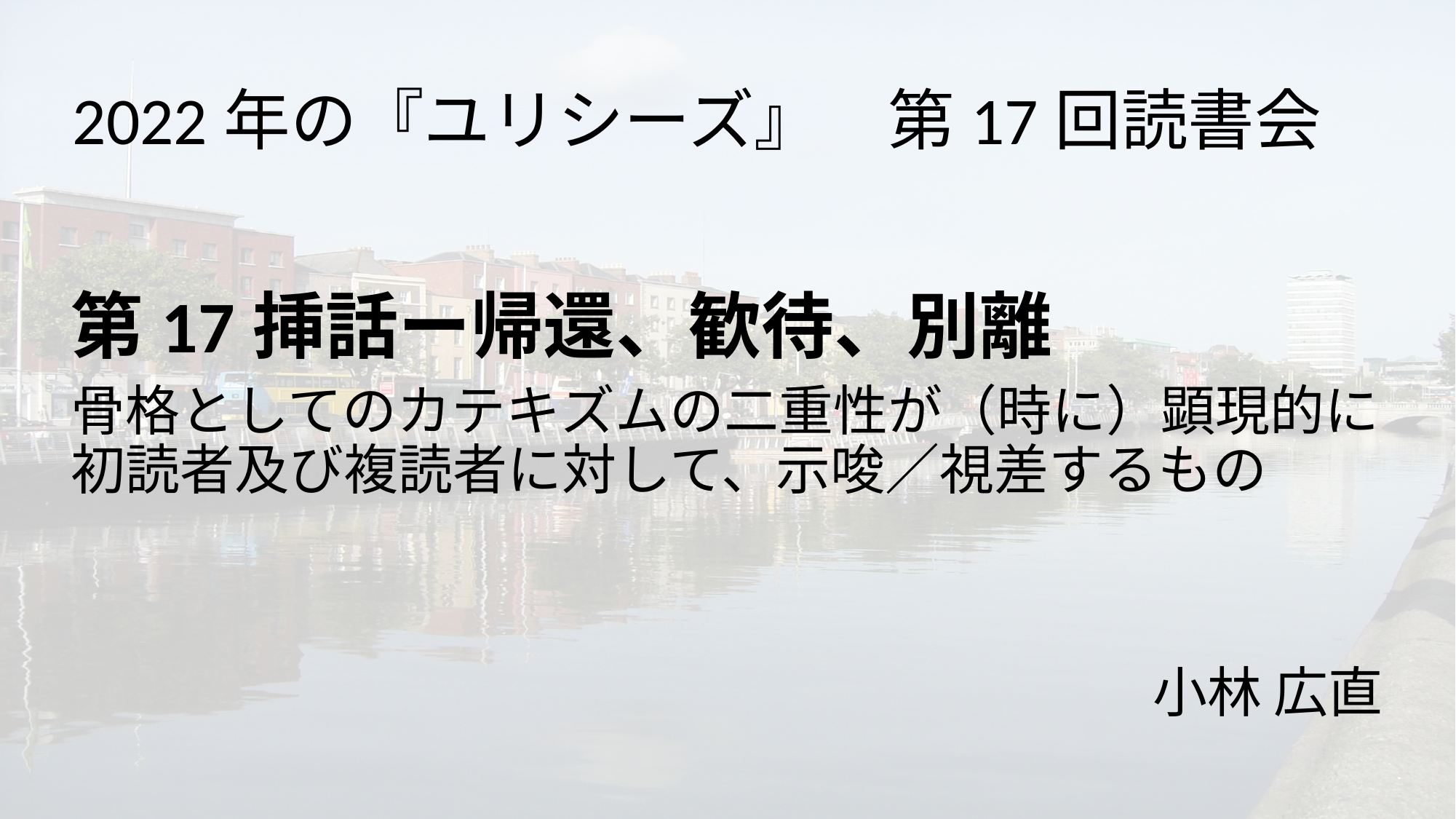

# 2022年の『ユリシーズ』　第17回読書会
第17挿話ー帰還、歓待、別離
骨格としてのカテキズムの二重性が（時に）顕現的に初読者及び複読者に対して、示唆／視差するもの

小林 広直